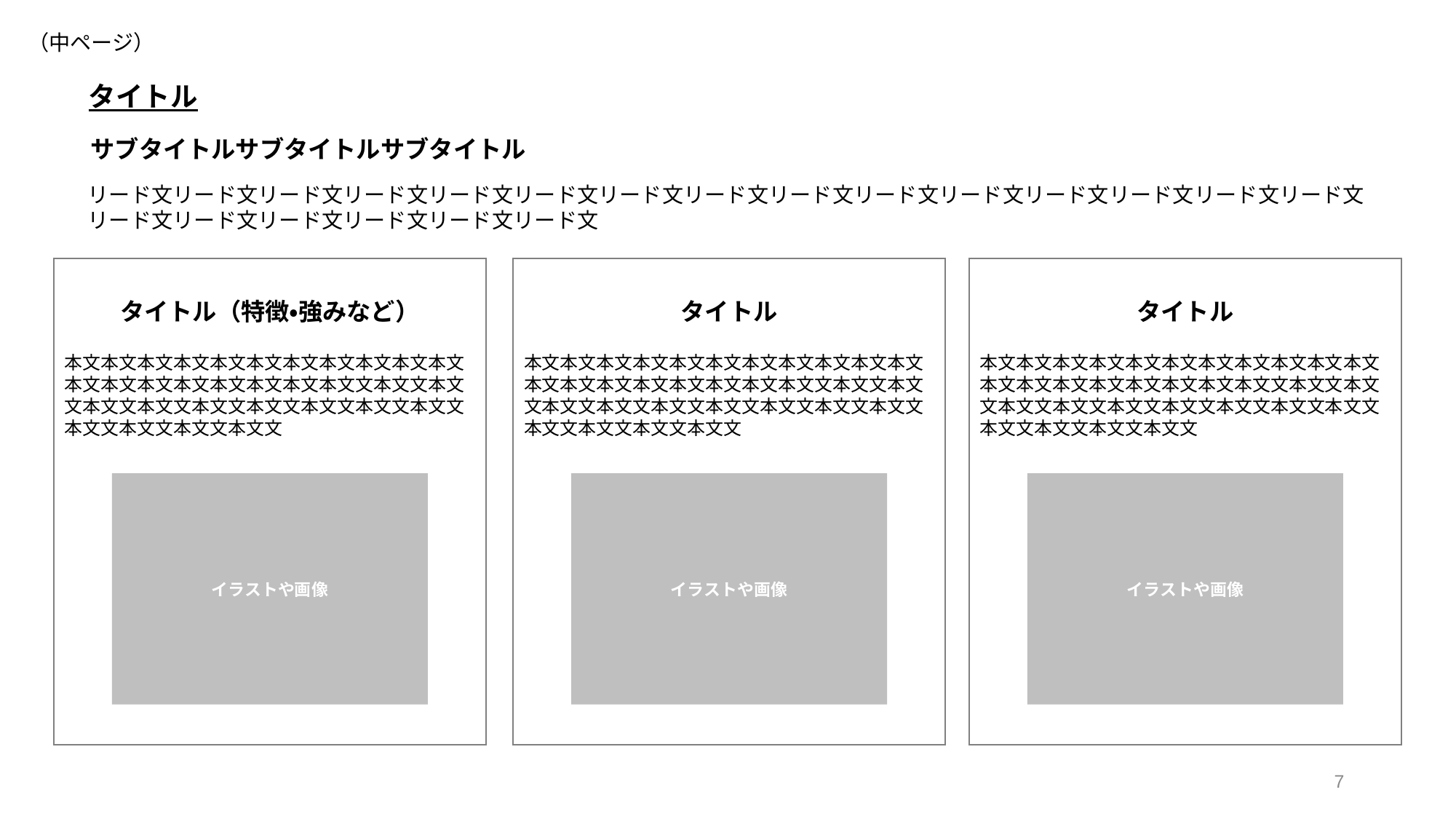

（中ページ）
タイトル
サブタイトルサブタイトルサブタイトル
リード文リード文リード文リード文リード文リード文リード文リード文リード文リード文リード文リード文リード文リード文リード文リード文リード文リード文リード文リード文リード文

タイトル（特徴・強みなど）

本文本文本文本文本文本文本文本文本文本文本文本文本文本文本文本文本文本文本文文本文文本文文本文文本文文本文文本文文本文文本文文本文文本文文本文文本文文本文文

タイトル

本文本文本文本文本文本文本文本文本文本文本文本文本文本文本文本文本文本文本文文本文文本文文本文文本文文本文文本文文本文文本文文本文文本文文本文文本文文本文文

タイトル

本文本文本文本文本文本文本文本文本文本文本文本文本文本文本文本文本文本文本文文本文文本文文本文文本文文本文文本文文本文文本文文本文文本文文本文文本文文本文文
イラストや画像
イラストや画像
イラストや画像
7